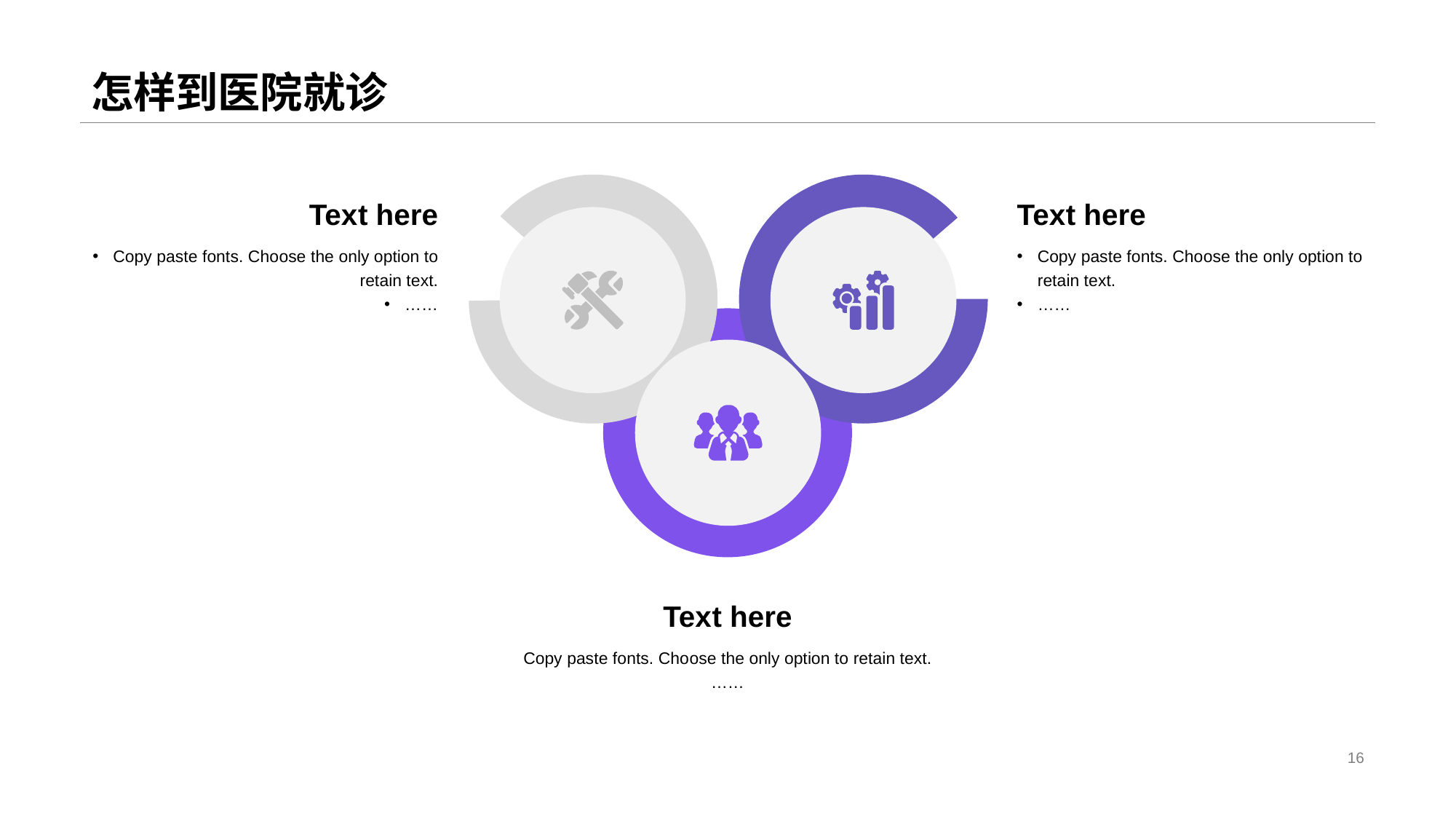

# 怎样到医院就诊

Tex t here
Tex t here

Copy paste fonts. Cho ose the only option to retain text.
……
Copy paste fonts. Cho ose the only option to retain text.
……

Tex t here
Copy paste fonts. Cho ose the only option to retain text.
……
16